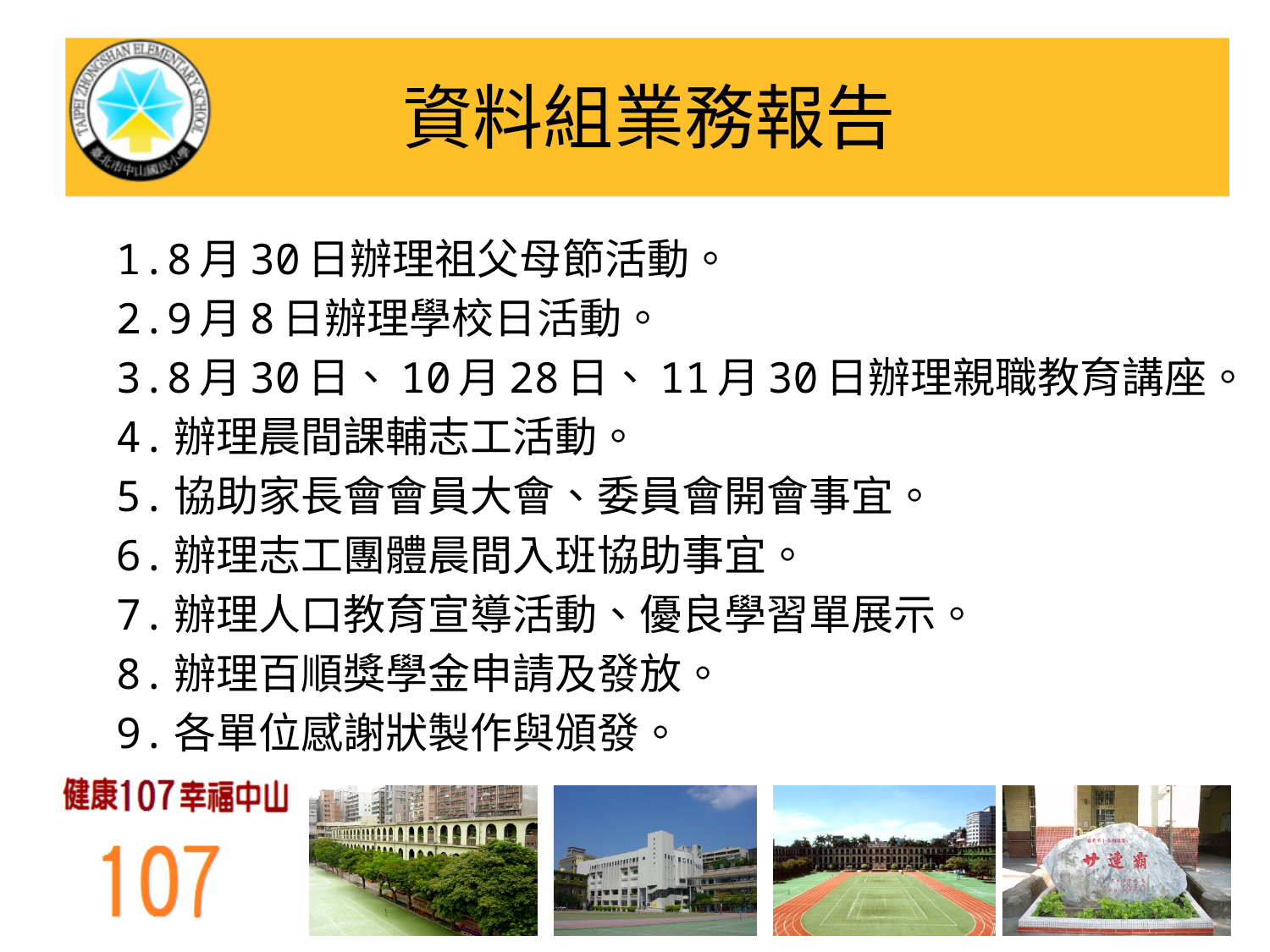

# 資料組業務報告
1.8月30日辦理祖父母節活動。
2.9月8日辦理學校日活動。
3.8月30日、10月28日、11月30日辦理親職教育講座。
4.辦理晨間課輔志工活動。
5.協助家長會會員大會、委員會開會事宜。
6.辦理志工團體晨間入班協助事宜。
7.辦理人口教育宣導活動、優良學習單展示。
8.辦理百順獎學金申請及發放。
9.各單位感謝狀製作與頒發。